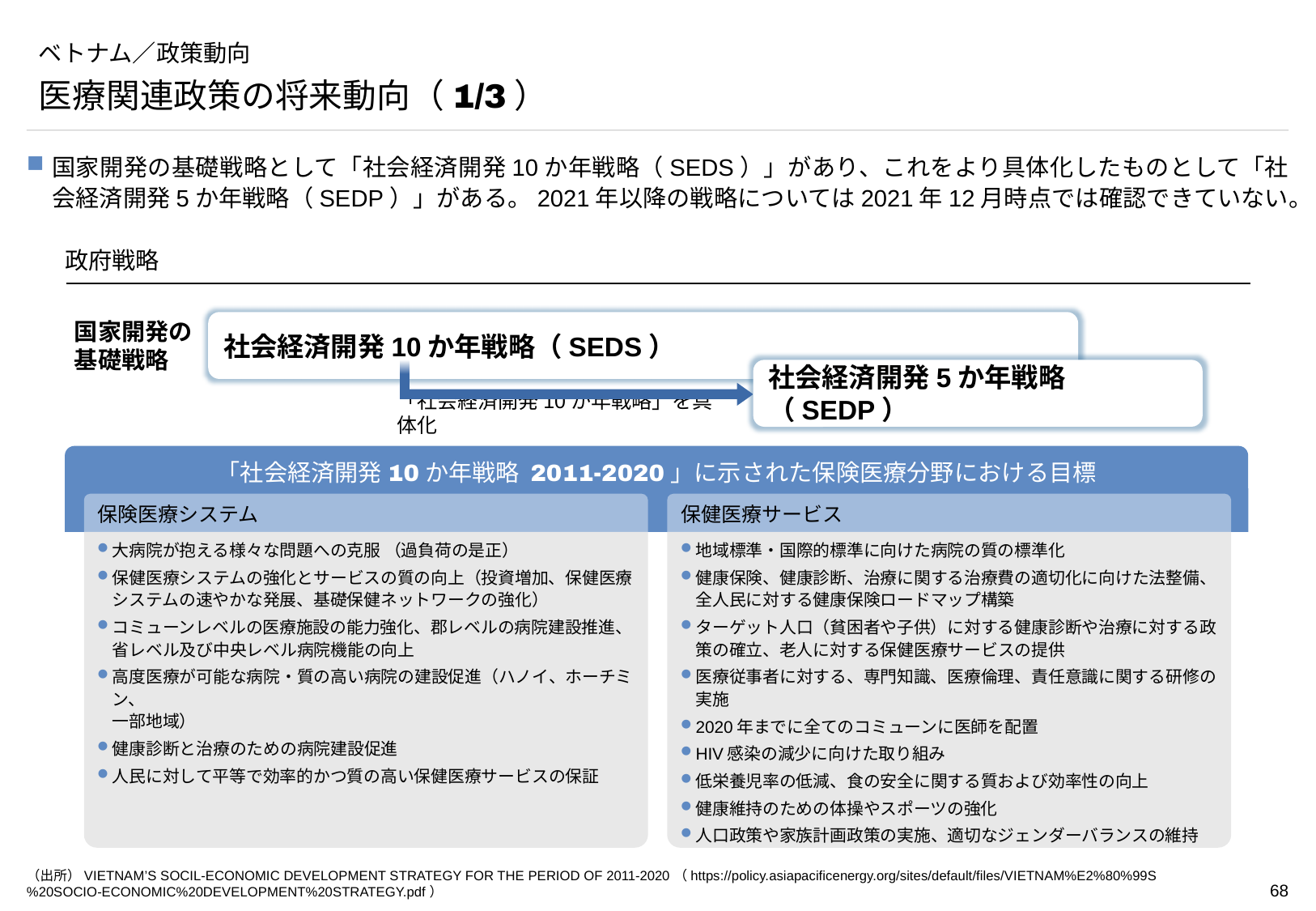

# ベトナム／政策動向
医療関連政策の将来動向（1/3）
国家開発の基礎戦略として「社会経済開発10か年戦略（SEDS）」があり、これをより具体化したものとして「社会経済開発5か年戦略（SEDP）」がある。2021年以降の戦略については2021年12月時点では確認できていない。

政府戦略
国家開発の
基礎戦略
社会経済開発10か年戦略（SEDS）
社会経済開発5か年戦略（SEDP）
「社会経済開発10か年戦略」を具体化
「社会経済開発10か年戦略 2011-2020」に示された保険医療分野における目標
保険医療システム
保健医療サービス
大病院が抱える様々な問題への克服 （過負荷の是正）
保健医療システムの強化とサービスの質の向上（投資増加、保健医療
システムの速やかな発展、基礎保健ネットワークの強化）
コミューンレベルの医療施設の能力強化、郡レベルの病院建設推進、
省レベル及び中央レベル病院機能の向上
高度医療が可能な病院・質の高い病院の建設促進（ハノイ、ホーチミン、
一部地域）
健康診断と治療のための病院建設促進
人民に対して平等で効率的かつ質の高い保健医療サービスの保証
地域標準・国際的標準に向けた病院の質の標準化
健康保険、健康診断、治療に関する治療費の適切化に向けた法整備、
全人民に対する健康保険ロードマップ構築
ターゲット人口（貧困者や子供）に対する健康診断や治療に対する政策の確立、老人に対する保健医療サービスの提供
医療従事者に対する、専門知識、医療倫理、責任意識に関する研修の実施
2020年までに全てのコミューンに医師を配置
HIV感染の減少に向けた取り組み
低栄養児率の低減、食の安全に関する質および効率性の向上
健康維持のための体操やスポーツの強化
人口政策や家族計画政策の実施、適切なジェンダーバランスの維持
（出所）VIETNAM’S SOCIL-ECONOMIC DEVELOPMENT STRATEGY FOR THE PERIOD OF 2011-2020（https://policy.asiapacificenergy.org/sites/default/files/VIETNAM%E2%80%99S%20SOCIO-ECONOMIC%20DEVELOPMENT%20STRATEGY.pdf）